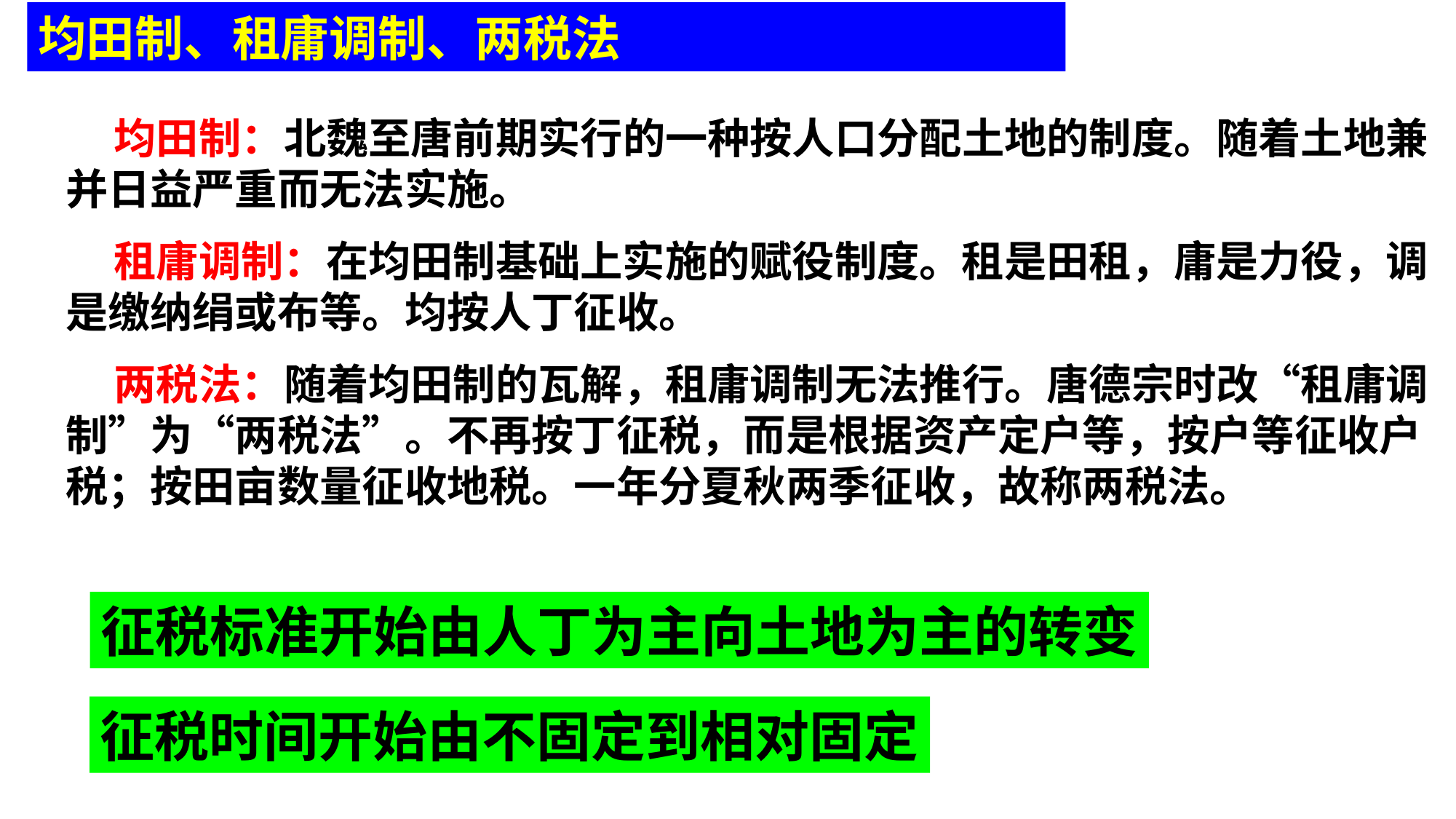

均田制、租庸调制、两税法
    均田制：北魏至唐前期实行的一种按人口分配土地的制度。随着土地兼并日益严重而无法实施。
    租庸调制：在均田制基础上实施的赋役制度。租是田租，庸是力役，调是缴纳绢或布等。均按人丁征收。
    两税法：随着均田制的瓦解，租庸调制无法推行。唐德宗时改“租庸调制”为“两税法”。不再按丁征税，而是根据资产定户等，按户等征收户税；按田亩数量征收地税。一年分夏秋两季征收，故称两税法。

征税标准开始由人丁为主向土地为主的转变
征税时间开始由不固定到相对固定